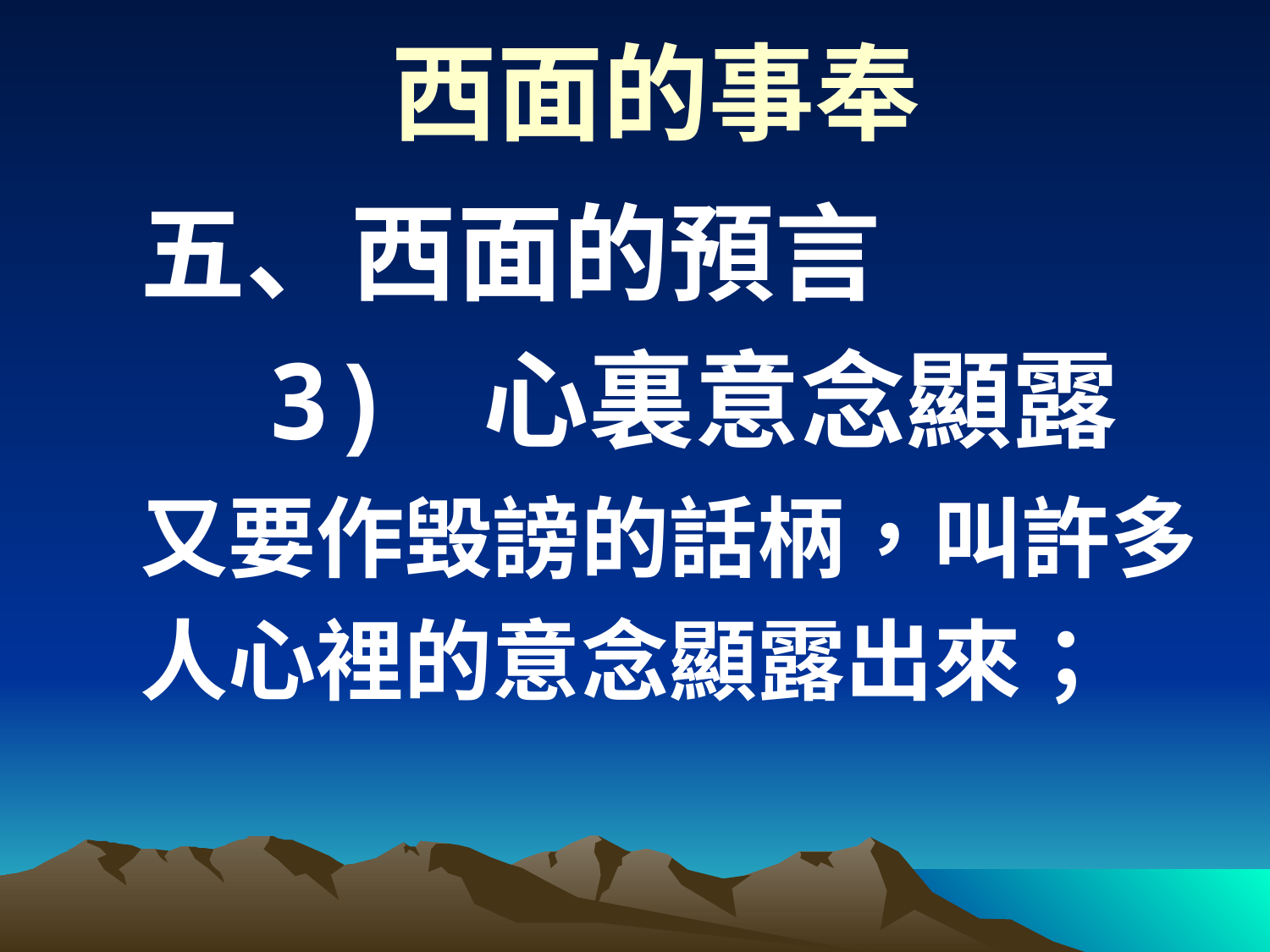

# 西面的事奉
五、西面的預言
  3) 心裏意念顯露
又要作毀謗的話柄，叫許多人心裡的意念顯露出來；